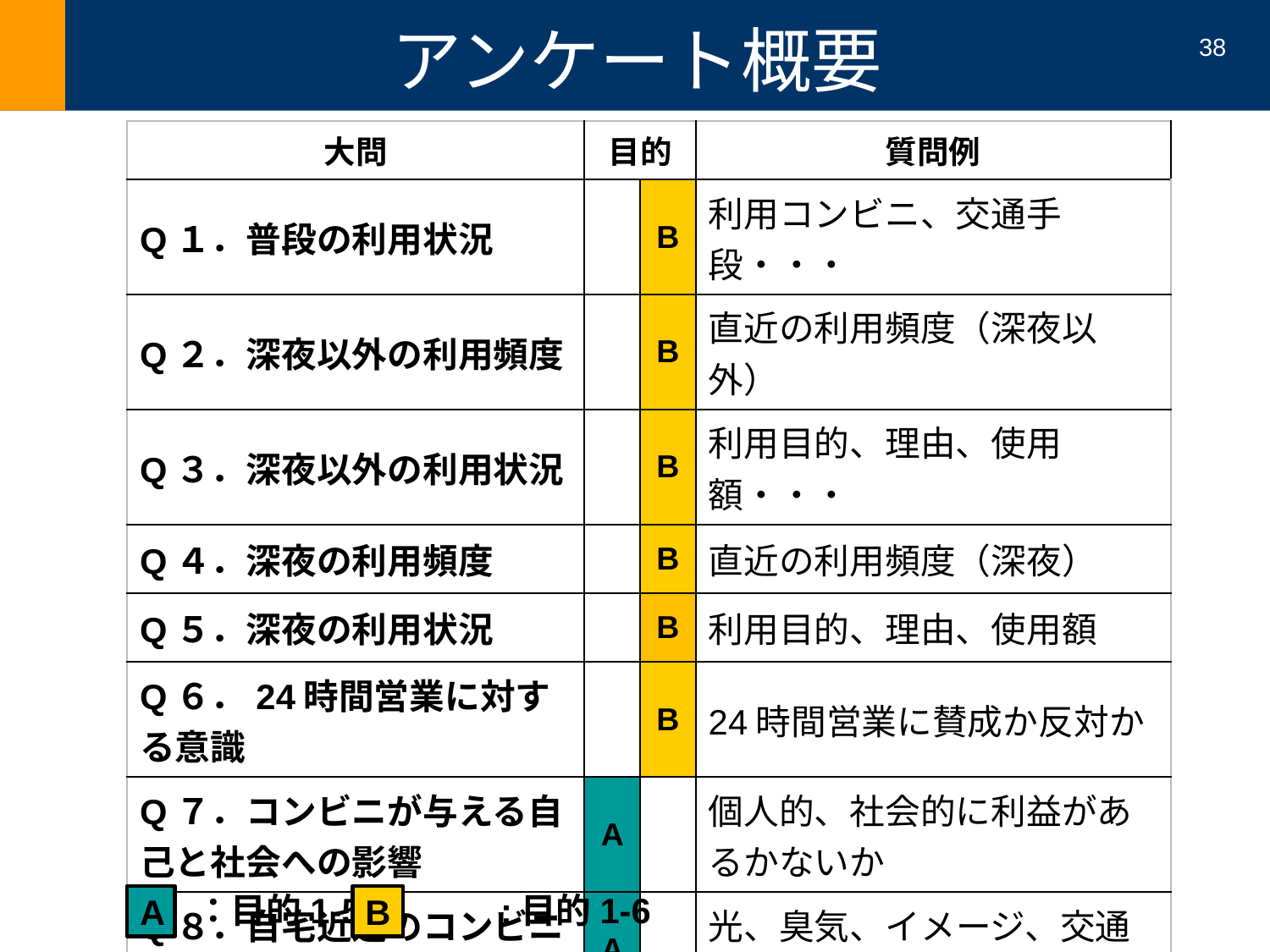

# アンケート概要

38
| 大問 | 目的 |  | 質問例 |
| --- | --- | --- | --- |
| Q１．普段の利用状況 |  | B | 利用コンビニ、交通手段・・・ |
| Q２．深夜以外の利用頻度 |  | B | 直近の利用頻度（深夜以外） |
| Q３．深夜以外の利用状況 |  | B | 利用目的、理由、使用額・・・ |
| Q４．深夜の利用頻度 |  | B | 直近の利用頻度（深夜） |
| Q５．深夜の利用状況 |  | B | 利用目的、理由、使用額 |
| Q６．24時間営業に対する意識 |  | B | 24時間営業に賛成か反対か |
| Q７．コンビニが与える自己と社会への影響 | A |  | 個人的、社会的に利益があるかないか |
| Q８．自宅近辺のコンビニエンスストア | A |  | 光、臭気、イメージ、交通量、騒音の悪影響 |
| Q９．基礎情報 |  | B | 居住形態、生活スタイル |
　 　 ：目的1-5　 　　 :目的1-6
A
B